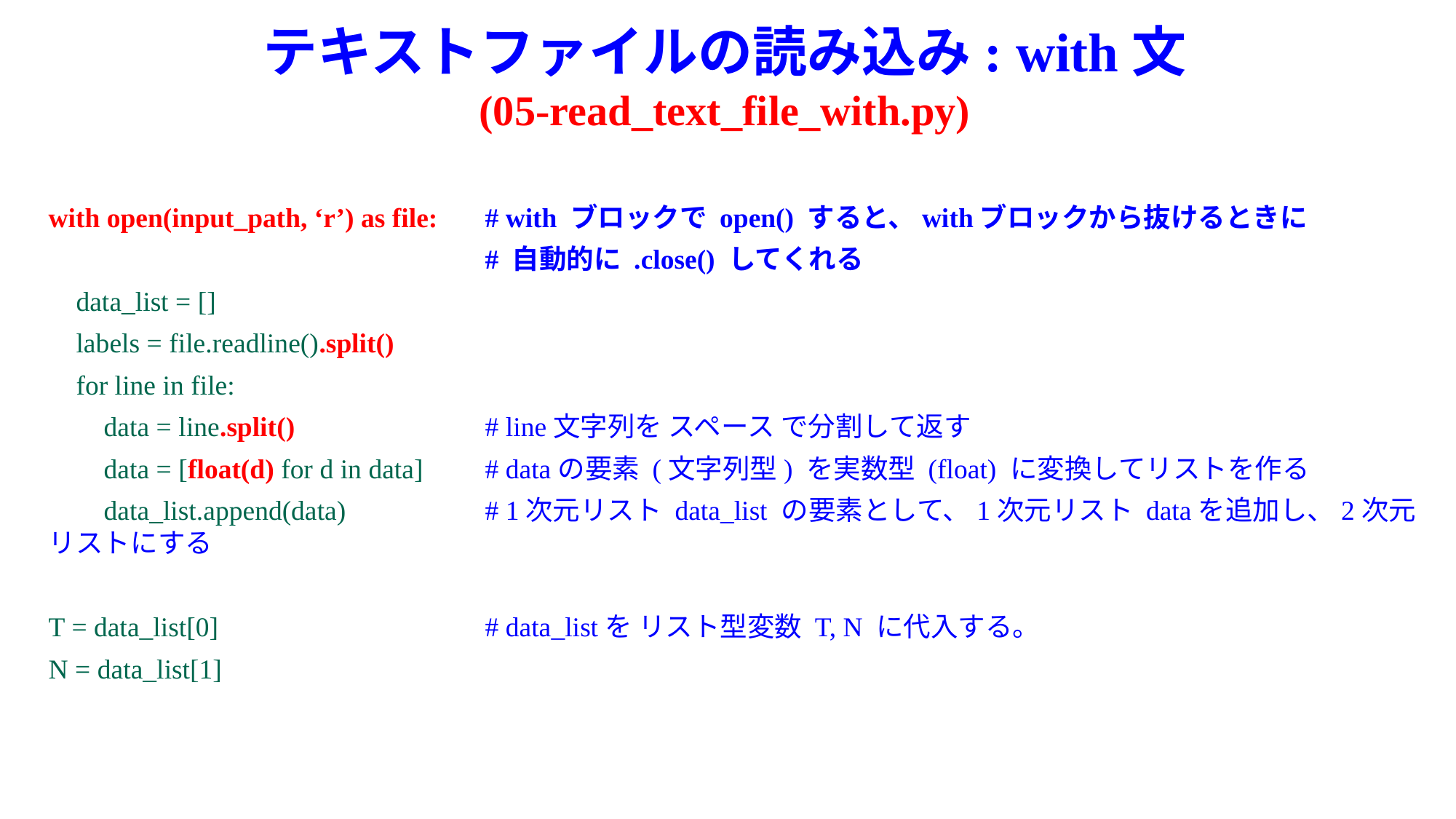

# テキストファイルの読み込み: with文 (05-read_text_file_with.py)
with open(input_path, ‘r’) as file:	# with ブロックで open() すると、withブロックから抜けるときに
				# 自動的に .close() してくれる
    data_list = []
    labels = file.readline().split()
    for line in file:
        data = line.split()		# line文字列を スペース で分割して返す
        data = [float(d) for d in data] 	# dataの要素 (文字列型) を実数型 (float) に変換してリストを作る
        data_list.append(data) 		# 1次元リスト data_list の要素として、1次元リスト dataを追加し、2次元リストにする

T = data_list[0]			# data_listを リスト型変数 T, N に代入する。
N = data_list[1]